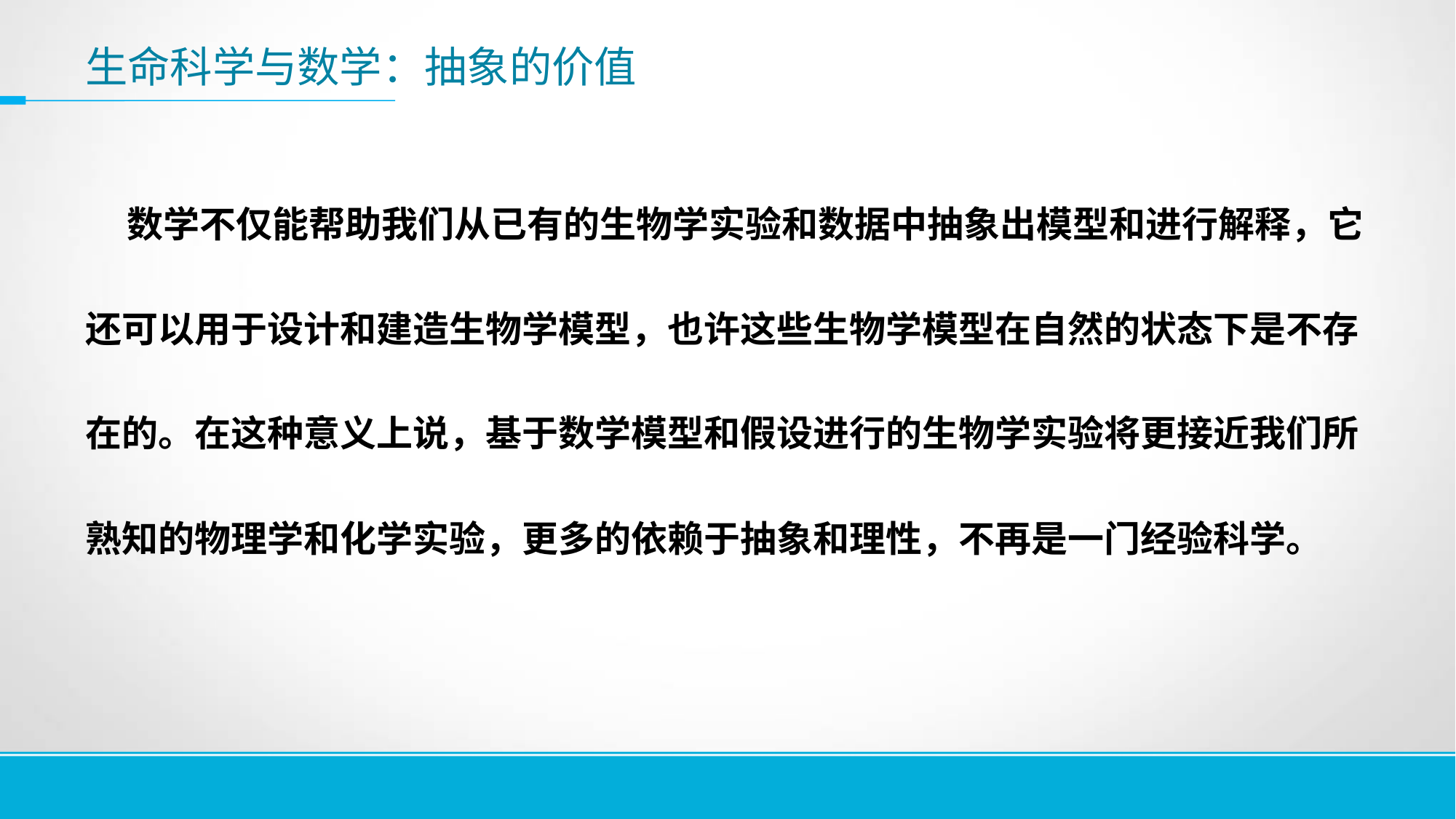

# 生命科学与数学：抽象的价值
    数学不仅能帮助我们从已有的生物学实验和数据中抽象出模型和进行解释，它还可以用于设计和建造生物学模型，也许这些生物学模型在自然的状态下是不存在的。在这种意义上说，基于数学模型和假设进行的生物学实验将更接近我们所熟知的物理学和化学实验，更多的依赖于抽象和理性，不再是一门经验科学。